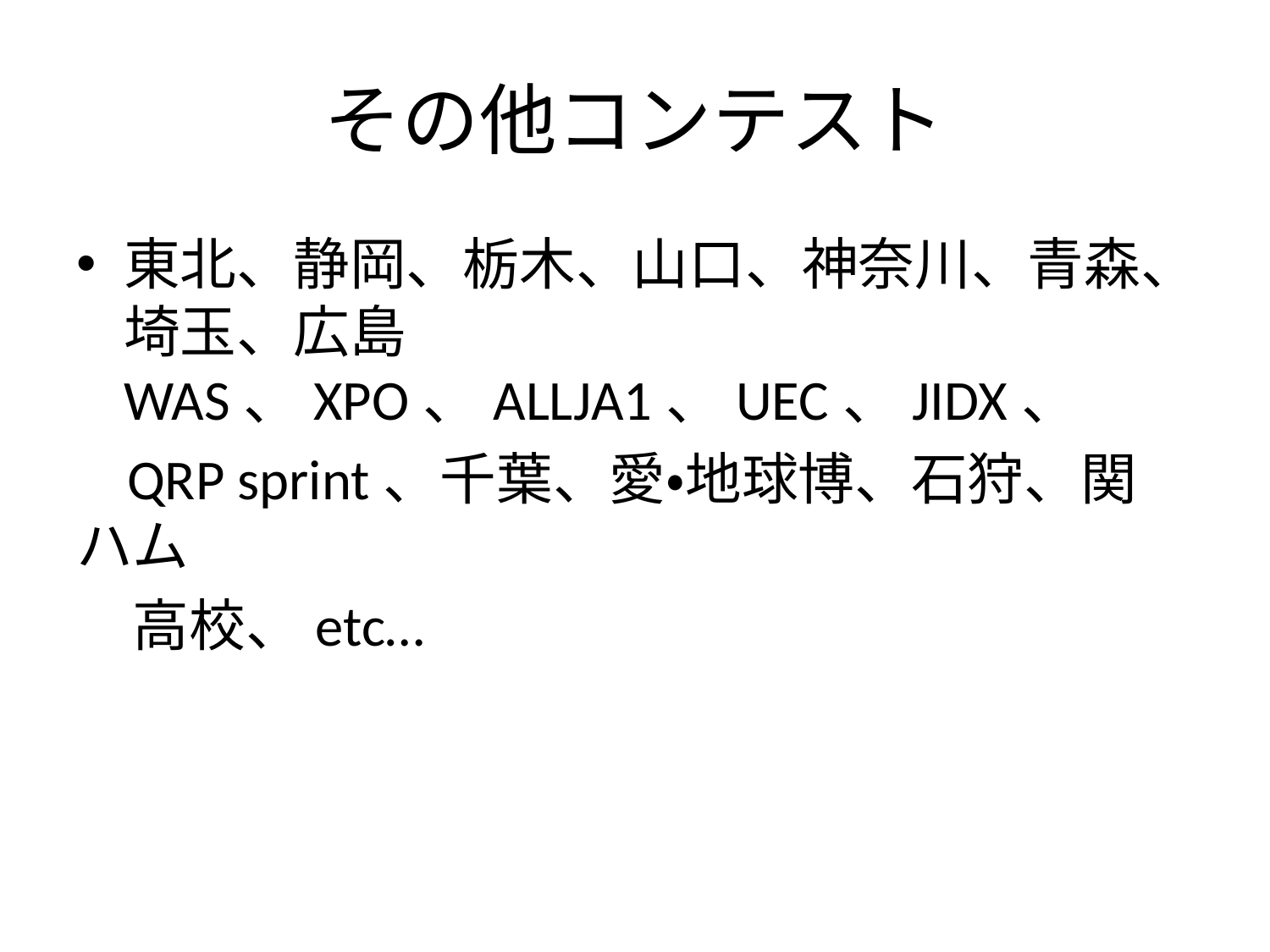

# その他コンテスト
東北、静岡、栃木、山口、神奈川、青森、埼玉、広島WAS、XPO、ALLJA1、UEC、JIDX、
    QRP sprint、千葉、愛・地球博、石狩、関ハム
　高校、etc…